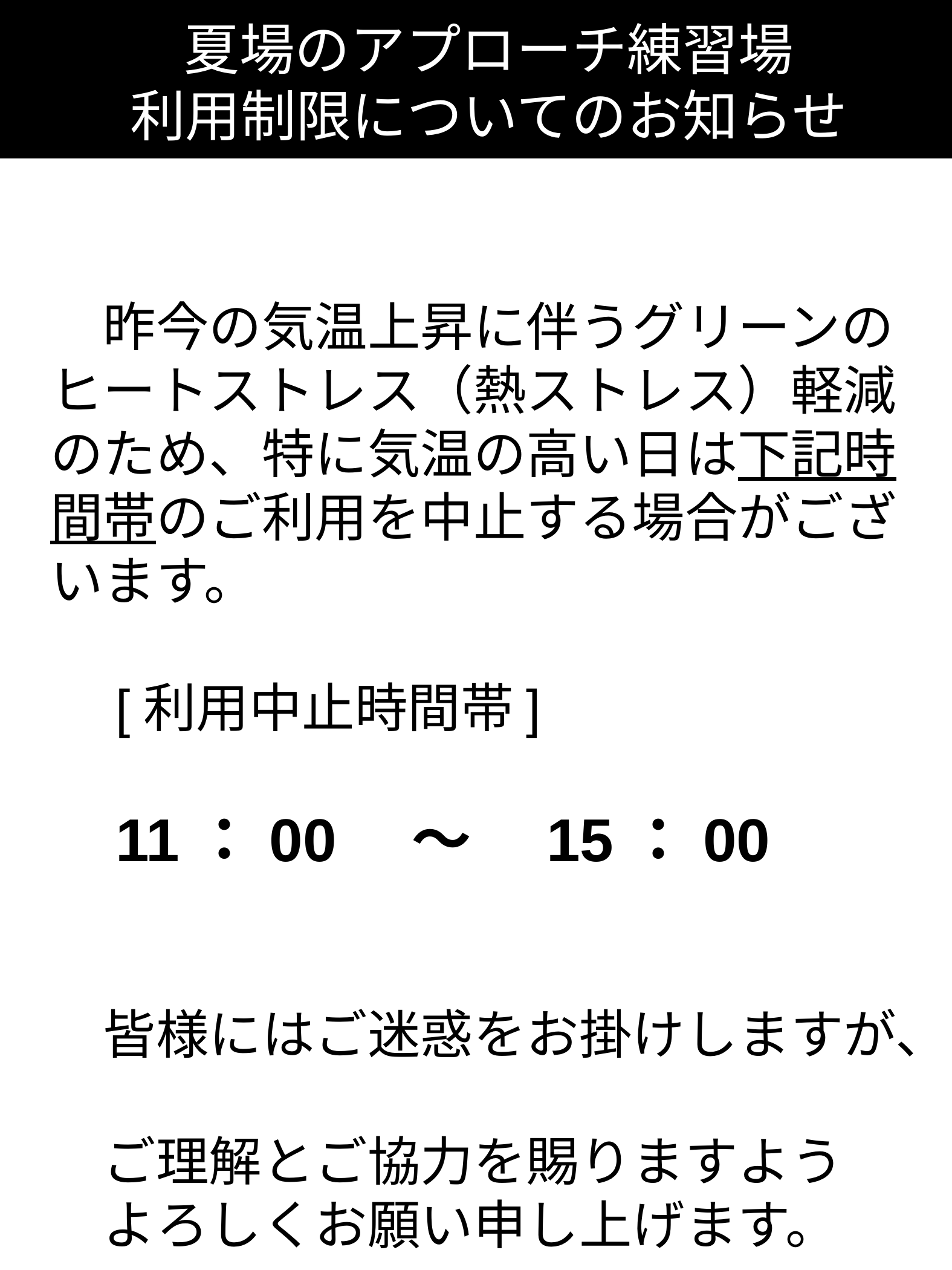

夏場のアプローチ練習場
利用制限についてのお知らせ

　昨今の気温上昇に伴うグリーンのヒートストレス（熱ストレス）軽減のため、特に気温の高い日は下記時間帯のご利用を中止する場合がございます。

　[利用中止時間帯]

　11：00　～　15：00

　皆様にはご迷惑をお掛けしますが、
　ご理解とご協力を賜りますよう
　よろしくお願い申し上げます。